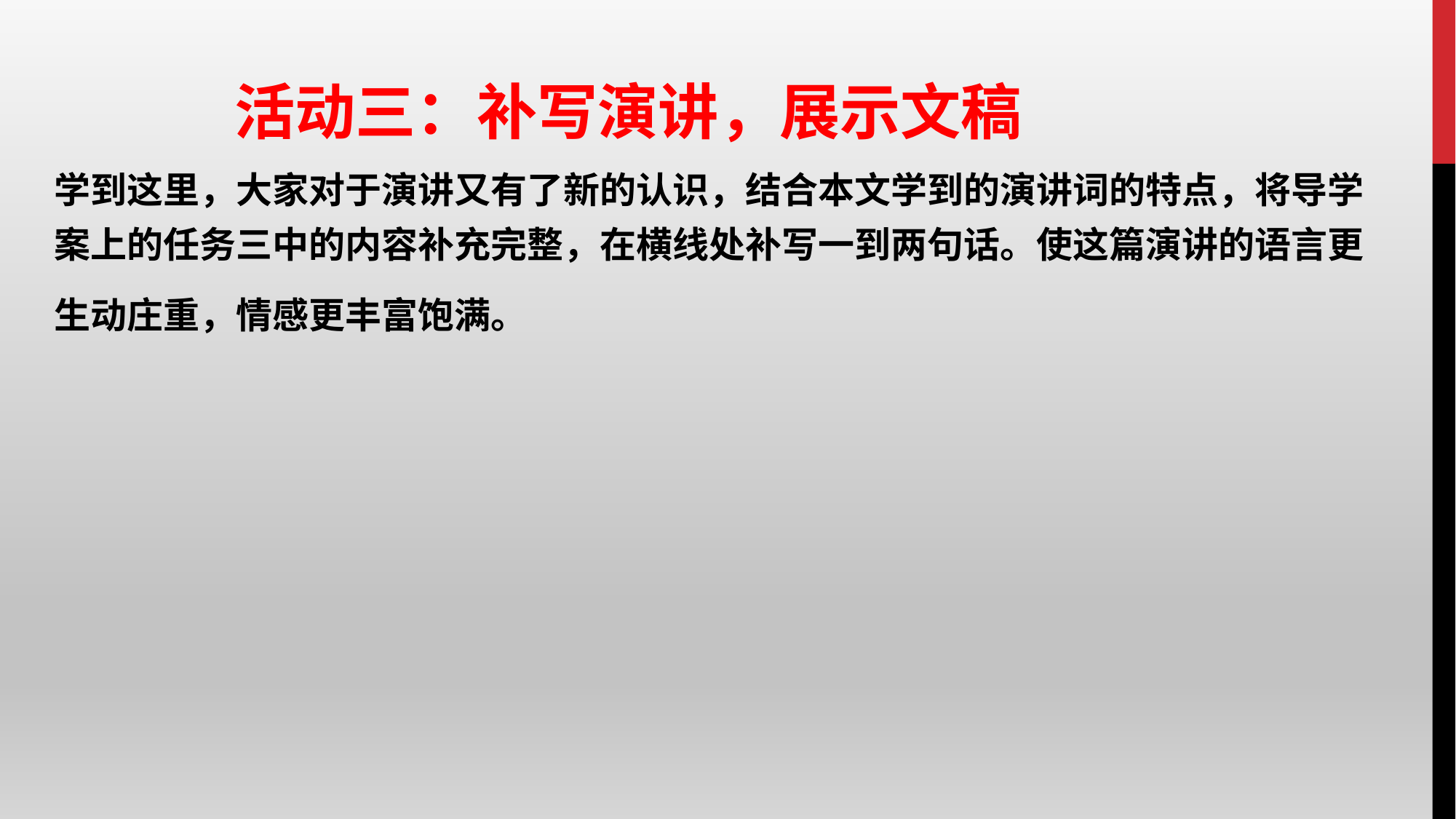

活动三：补写演讲，展示文稿

学到这里，大家对于演讲又有了新的认识，结合本文学到的演讲词的特点，将导学案上的任务三中的内容补充完整，在横线处补写一到两句话。使这篇演讲的语言更生动庄重，情感更丰富饱满。